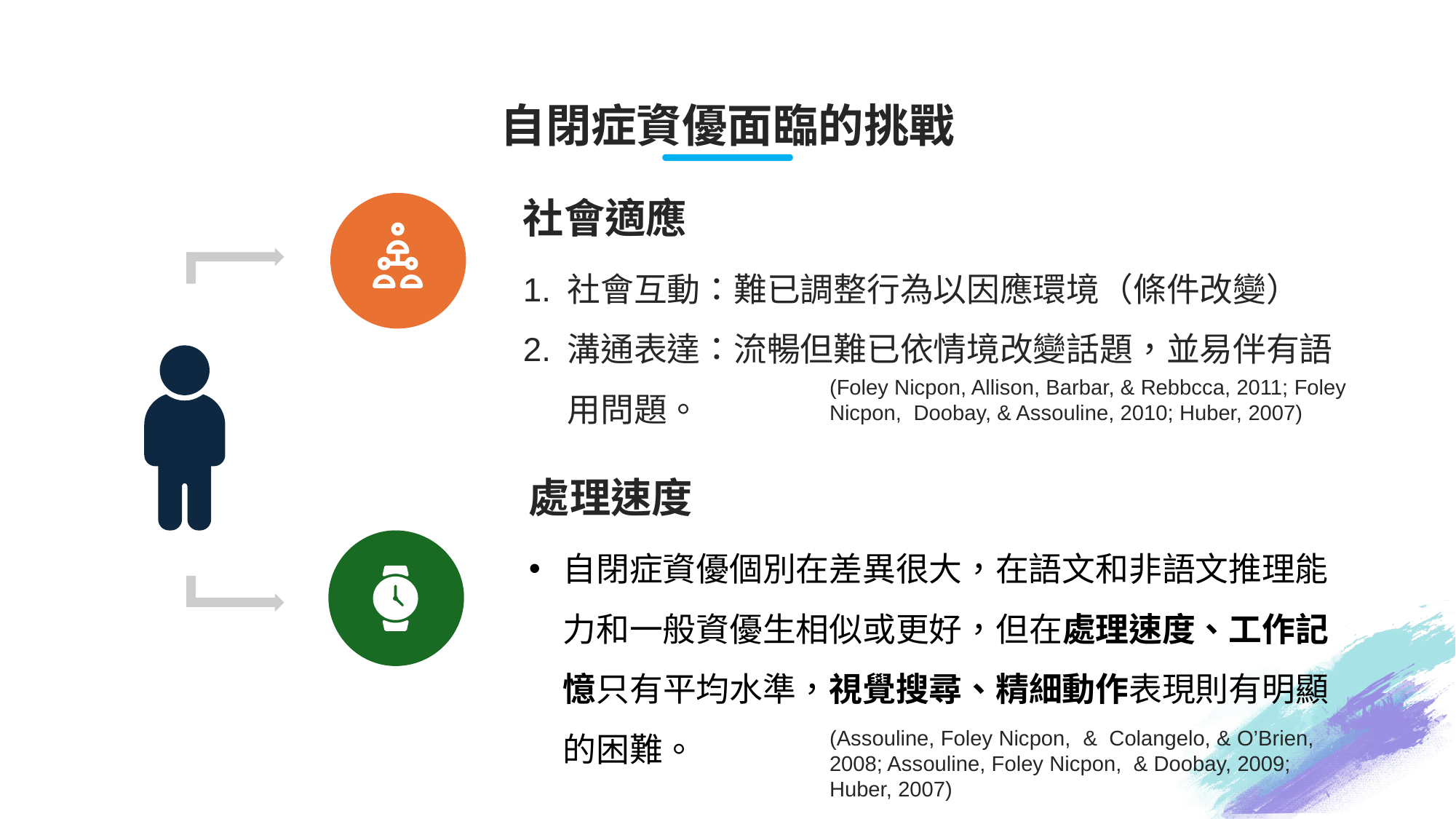

自閉症資優面臨的挑戰

社會適應

社會互動：難已調整行為以因應環境（條件改變）
溝通表達：流暢但難已依情境改變話題，並易伴有語用問題。

(Foley Nicpon, Allison, Barbar, & Rebbcca, 2011; Foley Nicpon,  Doobay, & Assouline, 2010; Huber, 2007)

處理速度
自閉症資優個別在差異很大，在語文和非語文推理能力和一般資優生相似或更好，但在處理速度、工作記憶只有平均水準，視覺搜尋、精細動作表現則有明顯的困難。

(Assouline, Foley Nicpon,  &  Colangelo, & O’Brien, 2008; Assouline, Foley Nicpon,  & Doobay, 2009; Huber, 2007)